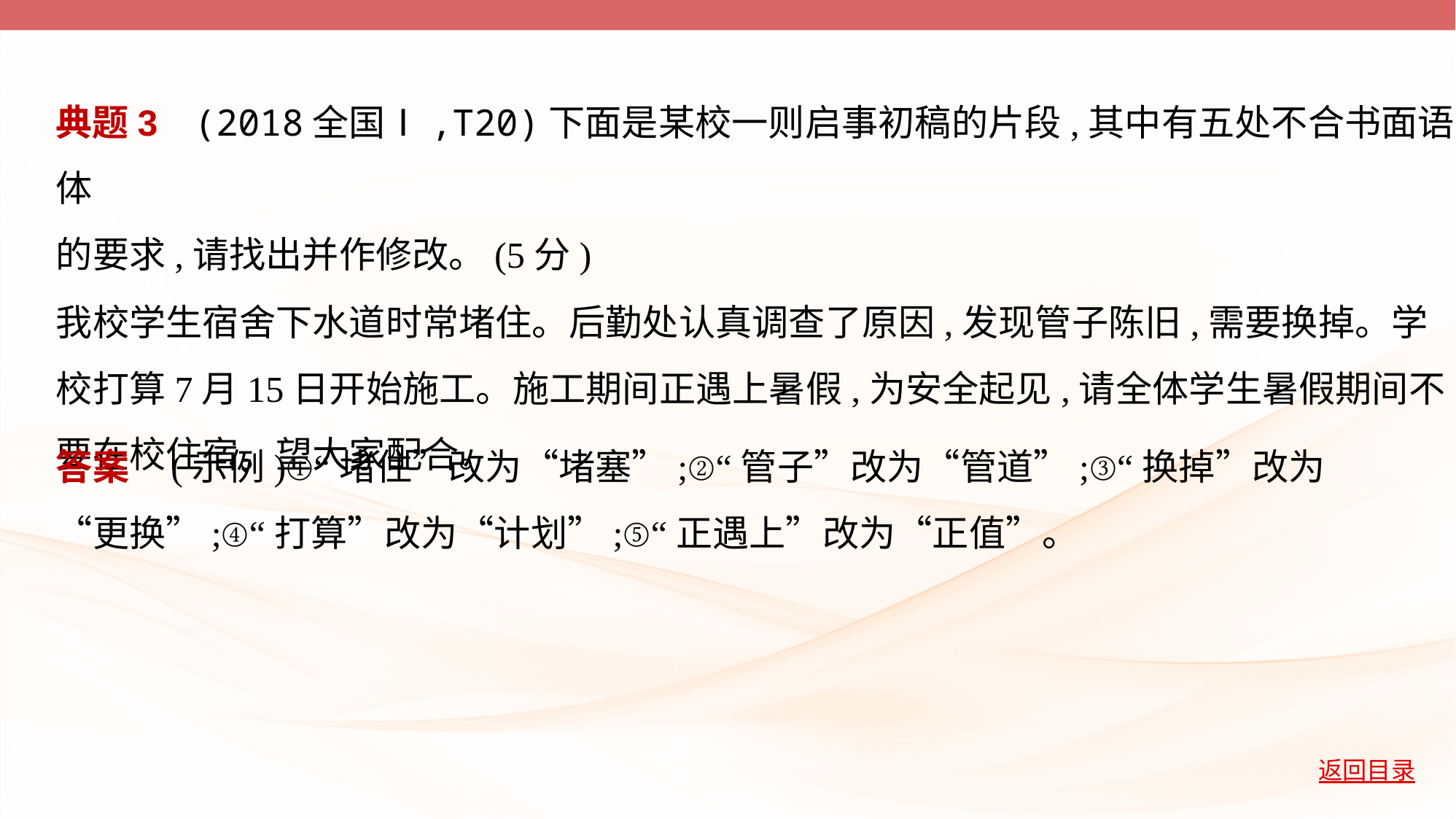

典题3    (2018全国Ⅰ,T20)下面是某校一则启事初稿的片段,其中有五处不合书面语体
的要求,请找出并作修改。(5分)
我校学生宿舍下水道时常堵住。后勤处认真调查了原因,发现管子陈旧,需要换掉。学
校打算7月15日开始施工。施工期间正遇上暑假,为安全起见,请全体学生暑假期间不
要在校住宿。望大家配合。
答案    (示例)①“堵住”改为“堵塞”;②“管子”改为“管道”;③“换掉”改为
“更换”;④“打算”改为“计划”;⑤“正遇上”改为“正值”。